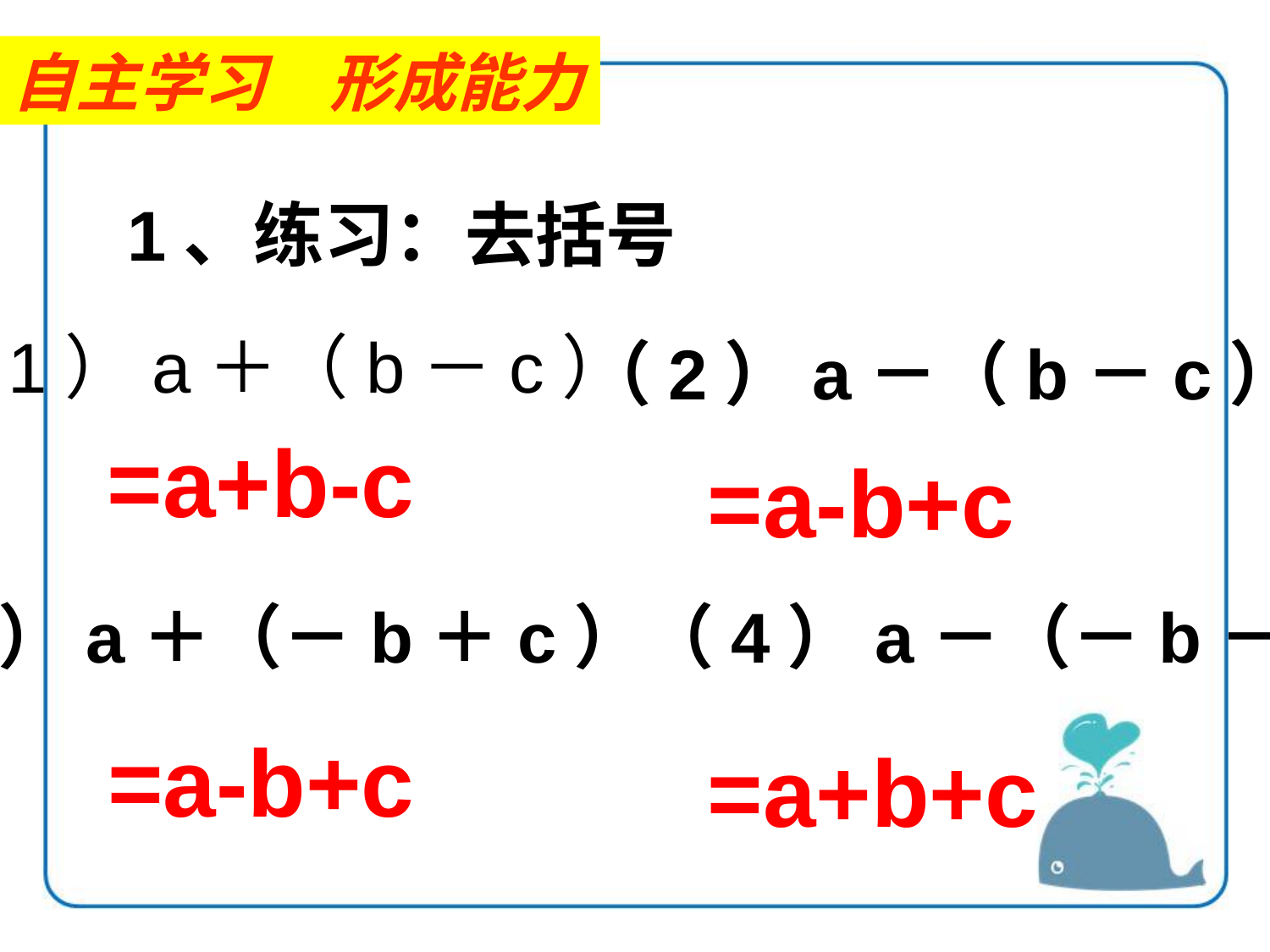

自主学习　形成能力
1、练习：去括号

（1）a＋（b－c）
（2）a－（b－c）
=a+b-c
=a-b+c
（3）a＋（－b＋c）（4）a－（－b－c）
=a-b+c
=a+b+c